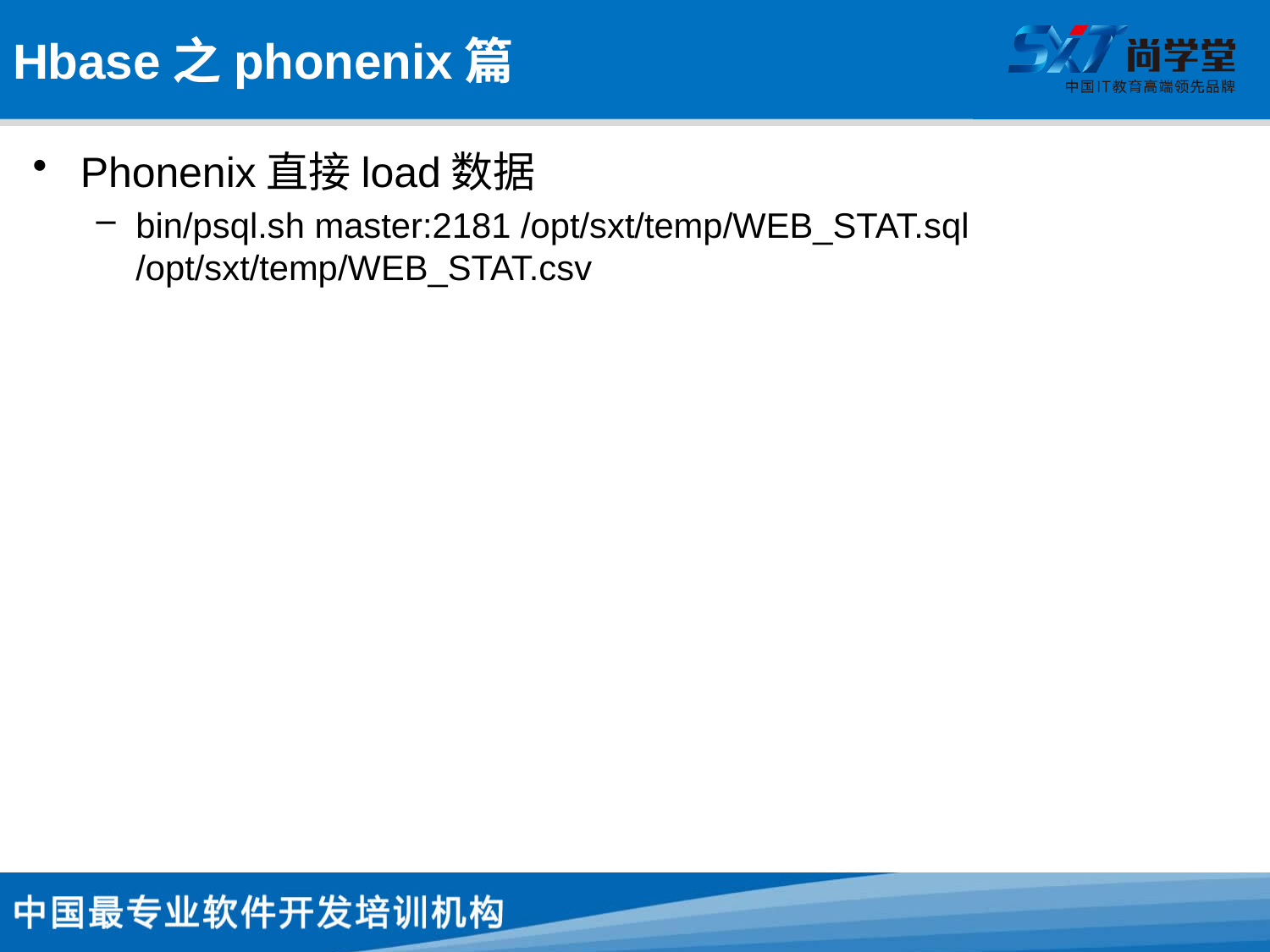

# Hbase之phonenix篇
Phonenix直接load数据
bin/psql.sh master:2181 /opt/sxt/temp/WEB_STAT.sql  /opt/sxt/temp/WEB_STAT.csv